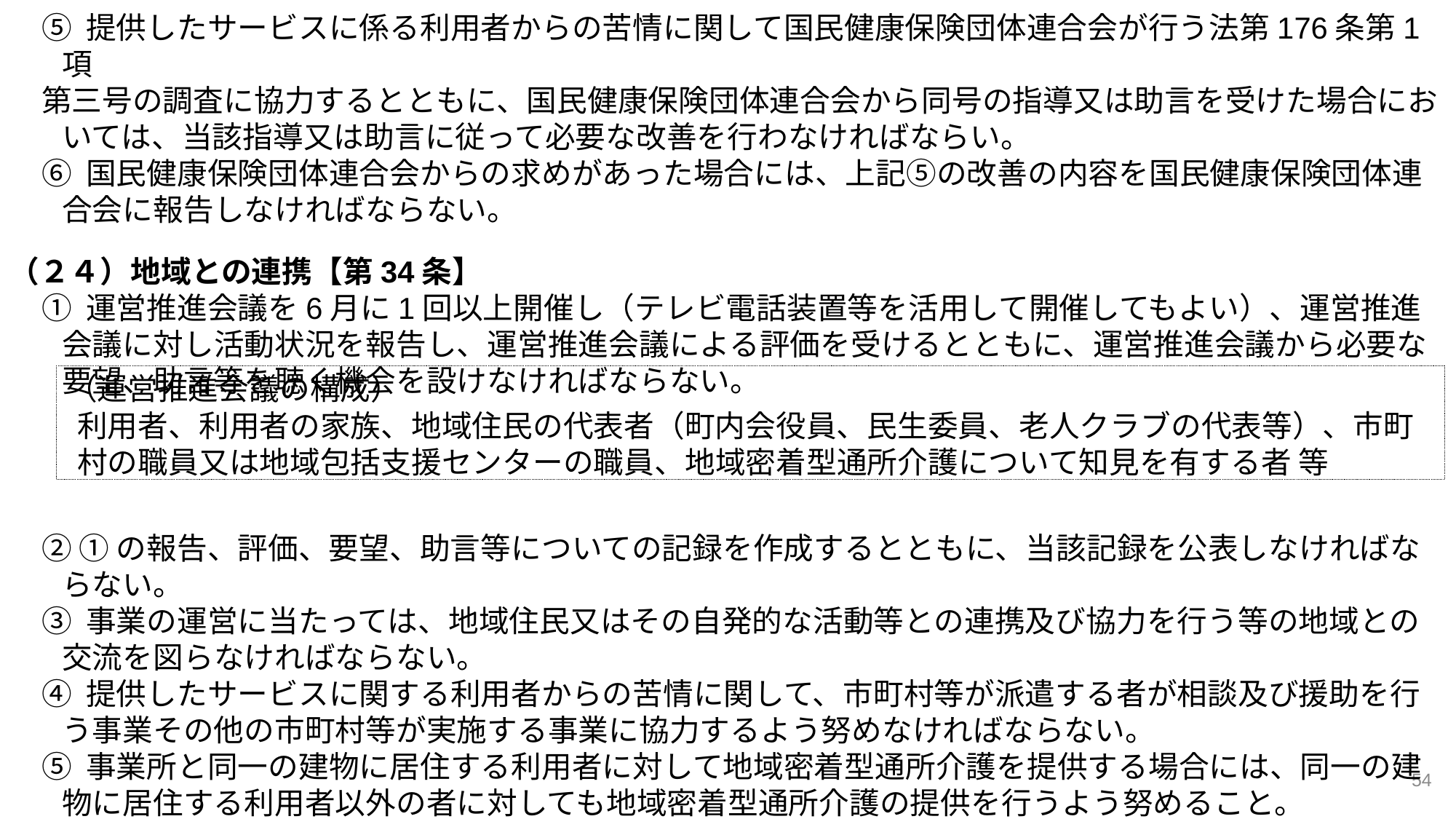

⑤ 提供したサービスに係る利用者からの苦情に関して国民健康保険団体連合会が行う法第176条第1項
第三号の調査に協力するとともに、国民健康保険団体連合会から同号の指導又は助言を受けた場合においては、当該指導又は助言に従って必要な改善を行わなければならい。
⑥ 国民健康保険団体連合会からの求めがあった場合には、上記⑤の改善の内容を国民健康保険団体連合会に報告しなければならない。

（２４）地域との連携【第34条】
① 運営推進会議を6月に1回以上開催し（テレビ電話装置等を活用して開催してもよい）、運営推進会議に対し活動状況を報告し、運営推進会議による評価を受けるとともに、運営推進会議から必要な要望、助言等を聴く機会を設けなければならない。

② ①の報告、評価、要望、助言等についての記録を作成するとともに、当該記録を公表しなければならない。
③ 事業の運営に当たっては、地域住民又はその自発的な活動等との連携及び協力を行う等の地域との交流を図らなければならない。
④ 提供したサービスに関する利用者からの苦情に関して、市町村等が派遣する者が相談及び援助を行う事業その他の市町村等が実施する事業に協力するよう努めなければならない。
⑤ 事業所と同一の建物に居住する利用者に対して地域密着型通所介護を提供する場合には、同一の建物に居住する利用者以外の者に対しても地域密着型通所介護の提供を行うよう努めること。

（運営推進会議の構成）
利用者、利用者の家族、地域住民の代表者（町内会役員、民生委員、老人クラブの代表等）、市町村の職員又は地域包括支援センターの職員、地域密着型通所介護について知見を有する者 等
54